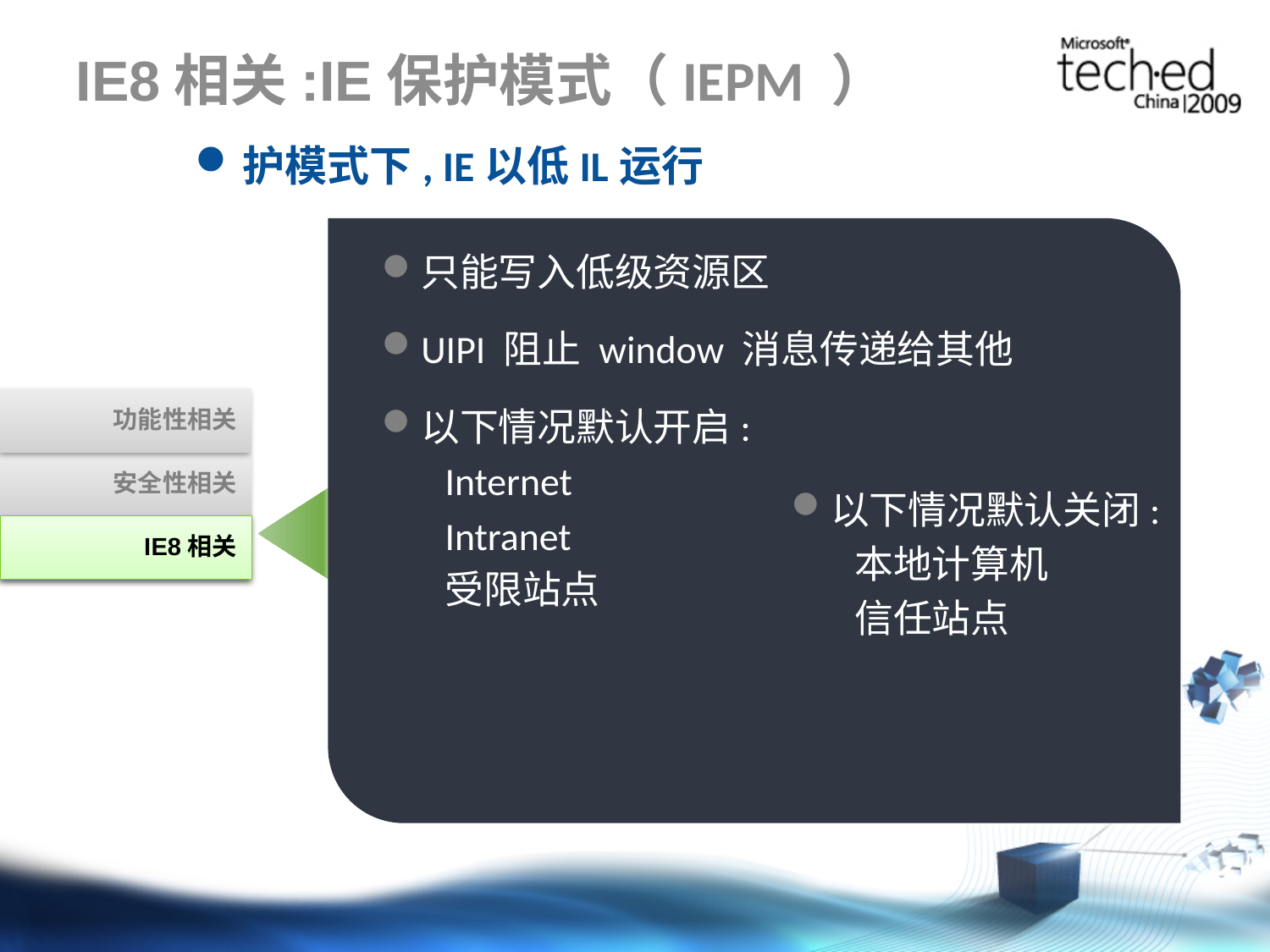

# IE8相关:IE保护模式（IEPM ）
护模式下, IE以低IL运行

只能写入低级资源区
UIPI 阻止 window 消息传递给其他
以下情况默认开启:
Internet
Intranet
受限站点

功能性相关
安全性相关
脱离浏览器模式
以下情况默认关闭:
本地计算机
信任站点

IE8相关